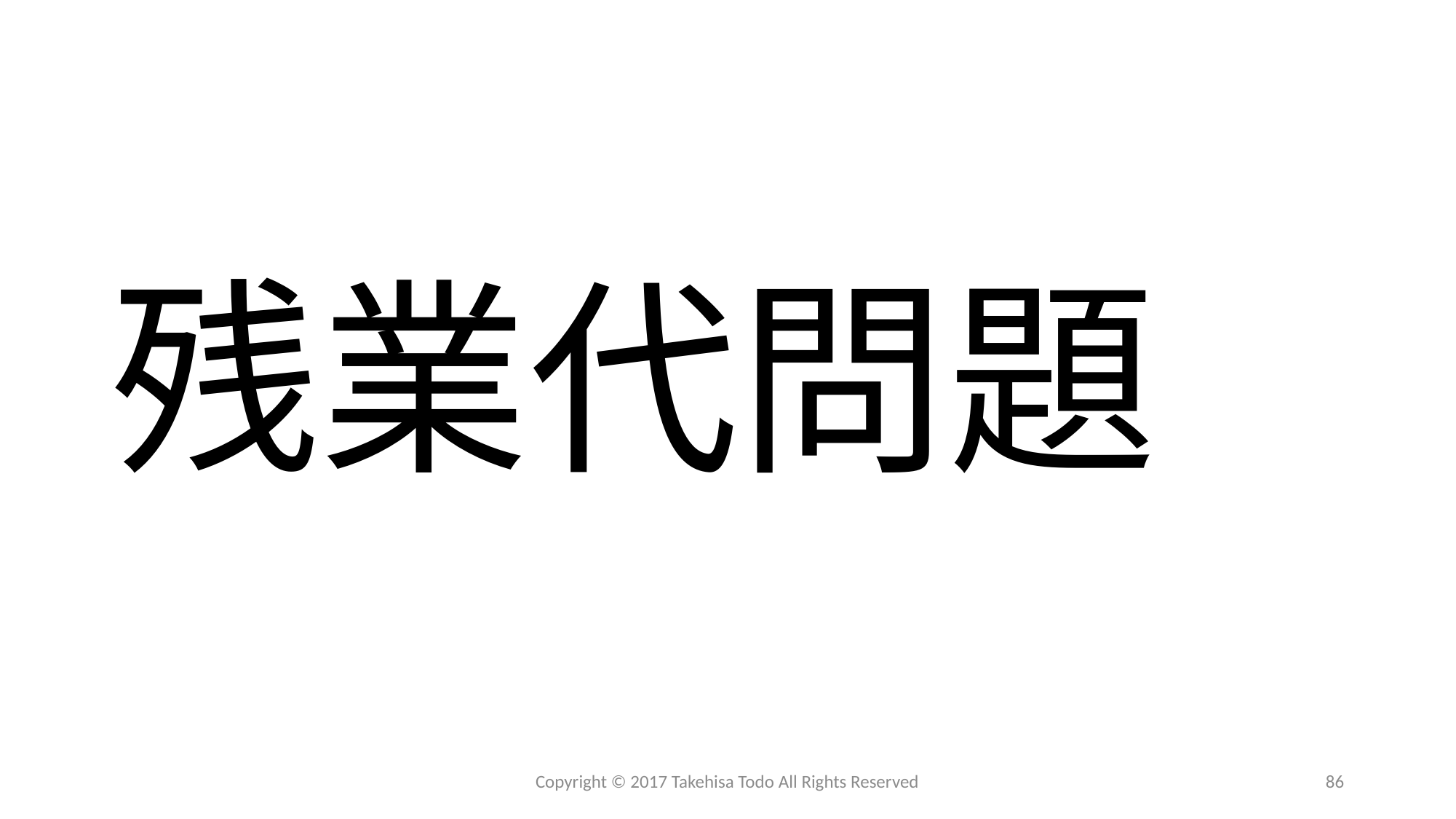

# 残業代問題
Copyright © 2017 Takehisa Todo All Rights Reserved
86